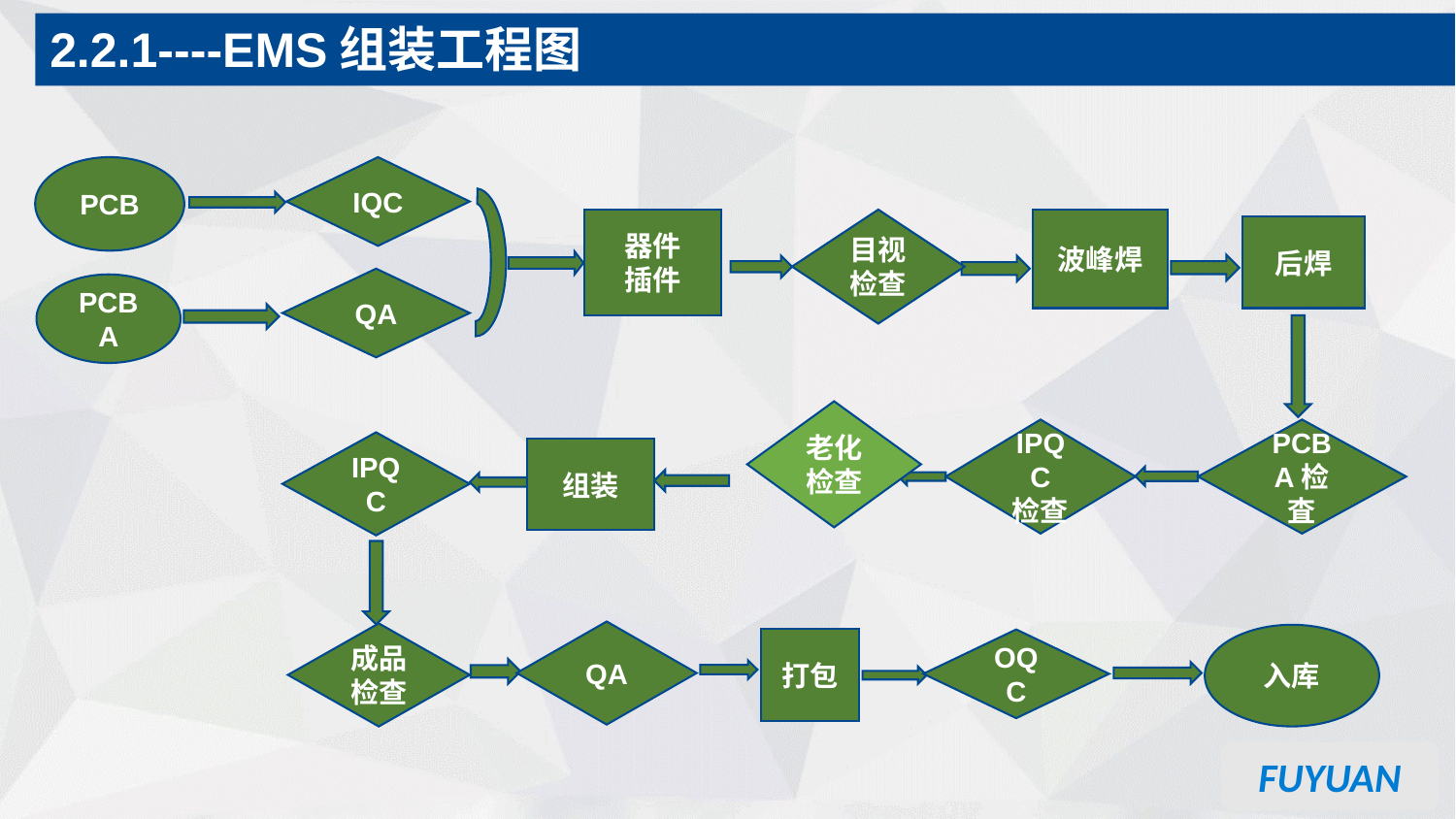

2.2.1----EMS组装工程图
PCB
IQC

波峰焊
器件
插件
目视检查
后焊

QA
PCBA

IPQC
检查
PCBA检査
IPQC
组装

QA
成品检查
入库
打包
OQC

老化检查
FUYUAN